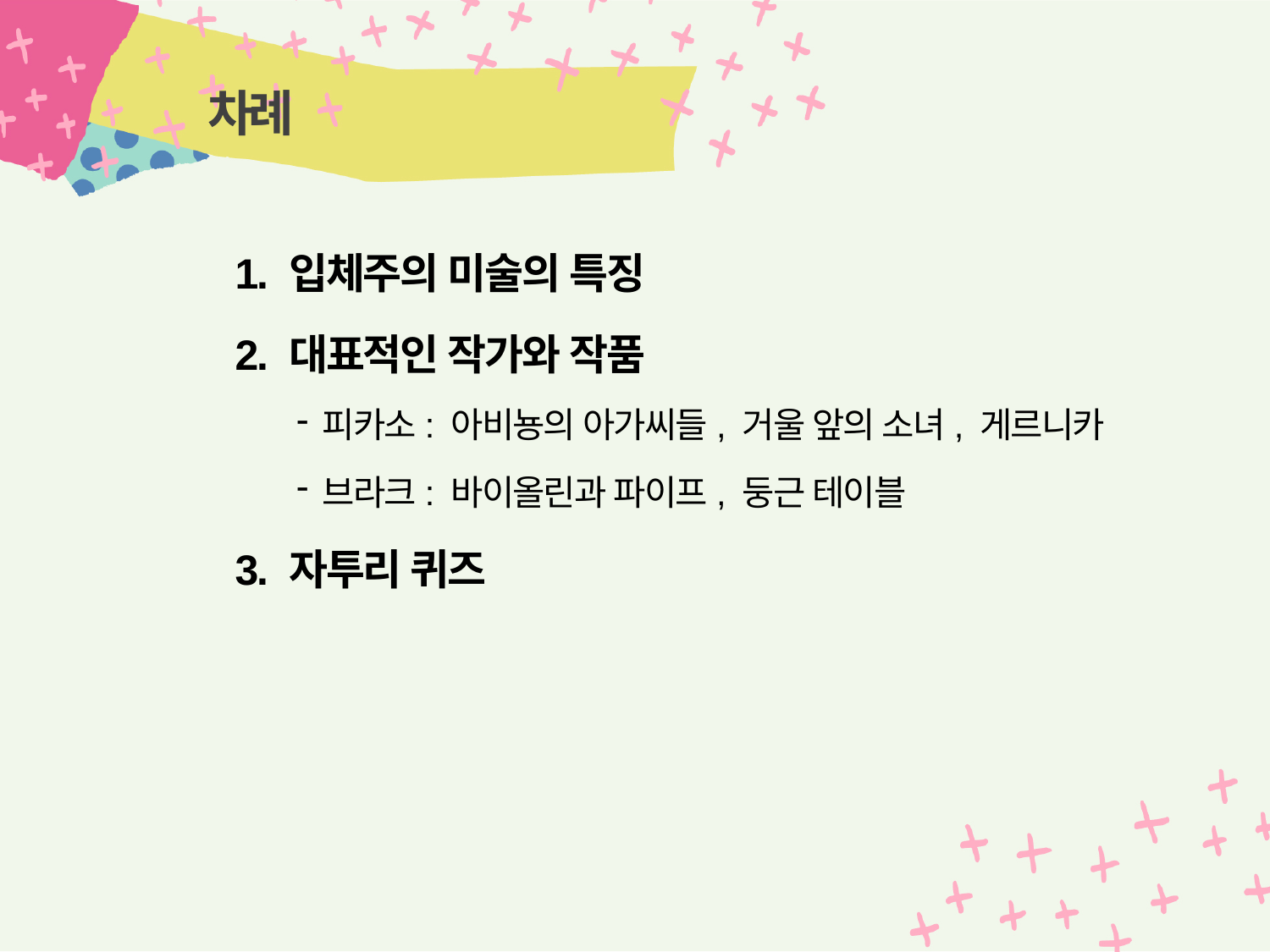

# 차례
1. 입체주의 미술의 특징
2. 대표적인 작가와 작품
피카소: 아비뇽의 아가씨들, 거울 앞의 소녀, 게르니카
브라크: 바이올린과 파이프, 둥근 테이블
3. 자투리 퀴즈